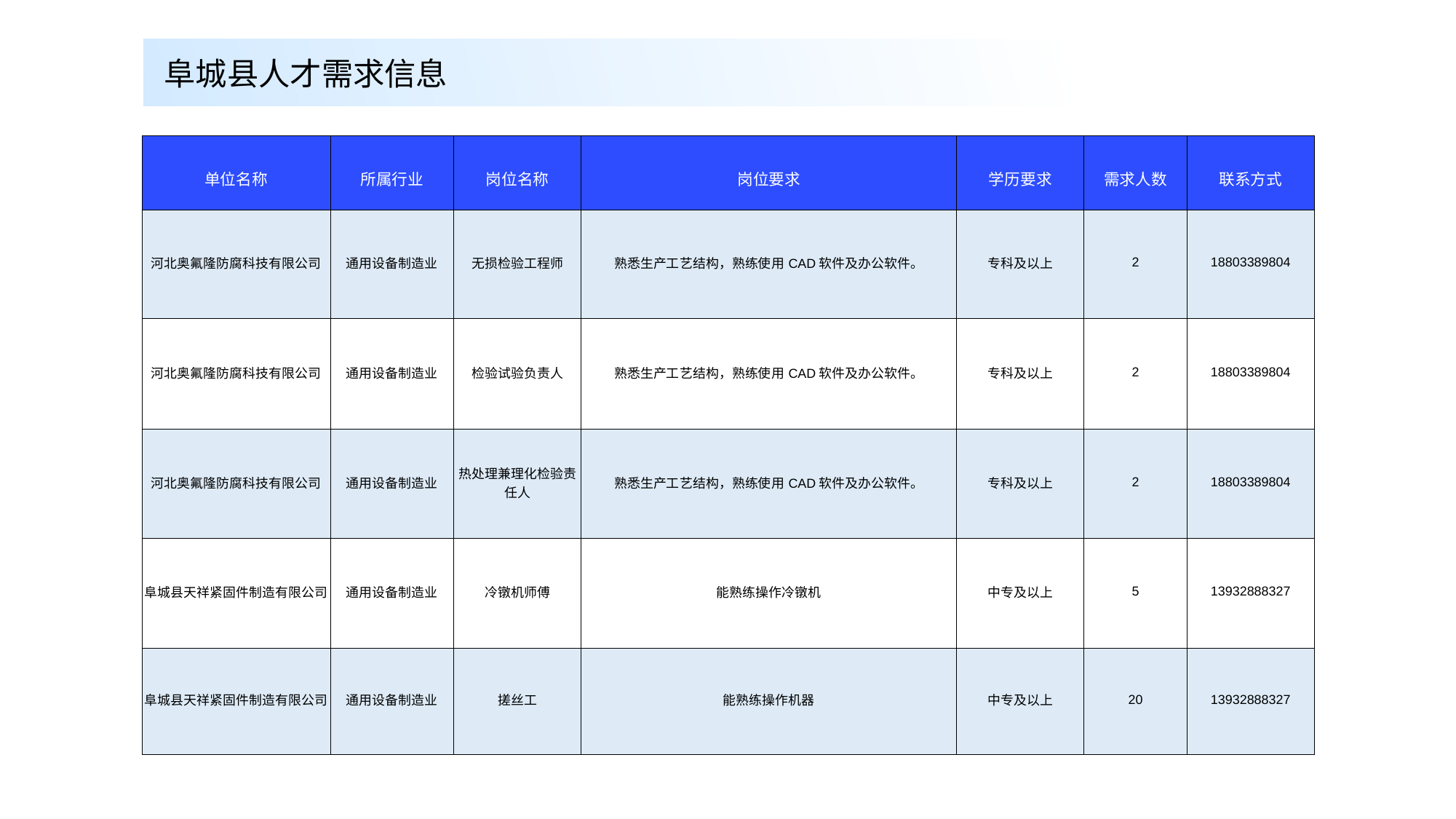

阜城县人才需求信息
| 单位名称 | 所属行业 | 岗位名称 | 岗位要求 | 学历要求 | 需求人数 | 联系方式 |
| --- | --- | --- | --- | --- | --- | --- |
| 河北奥氟隆防腐科技有限公司 | 通用设备制造业 | 无损检验工程师 | 熟悉生产工艺结构，熟练使用CAD软件及办公软件。 | 专科及以上 | 2 | 18803389804 |
| 河北奥氟隆防腐科技有限公司 | 通用设备制造业 | 检验试验负责人 | 熟悉生产工艺结构，熟练使用CAD软件及办公软件。 | 专科及以上 | 2 | 18803389804 |
| 河北奥氟隆防腐科技有限公司 | 通用设备制造业 | 热处理兼理化检验责任人 | 熟悉生产工艺结构，熟练使用CAD软件及办公软件。 | 专科及以上 | 2 | 18803389804 |
| 阜城县天祥紧固件制造有限公司 | 通用设备制造业 | 冷镦机师傅 | 能熟练操作冷镦机 | 中专及以上 | 5 | 13932888327 |
| 阜城县天祥紧固件制造有限公司 | 通用设备制造业 | 搓丝工 | 能熟练操作机器 | 中专及以上 | 20 | 13932888327 |
55